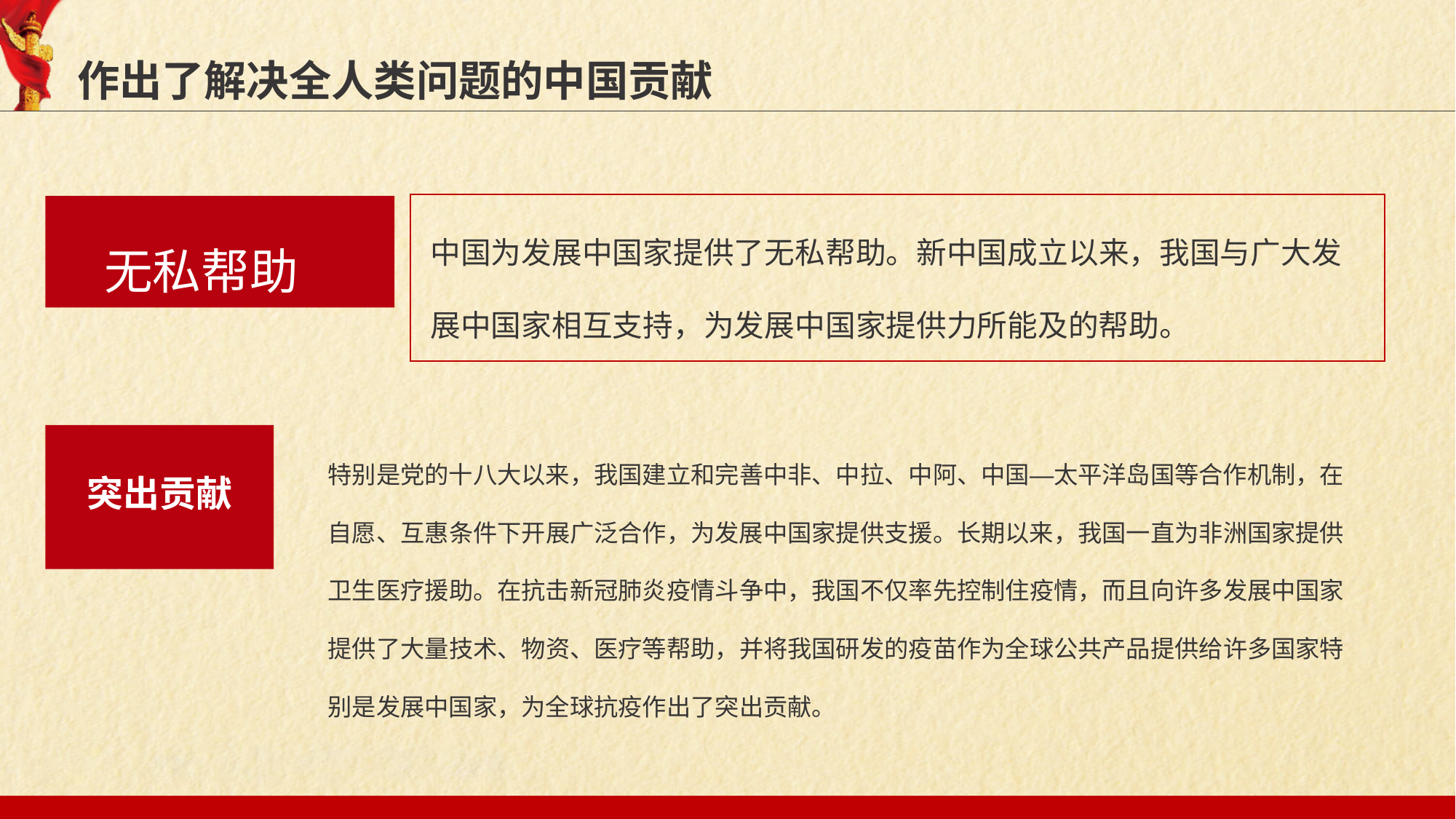

作出了解决全人类问题的中国贡献
无私帮助

中国为发展中国家提供了无私帮助。新中国成立以来，我国与广大发展中国家相互支持，为发展中国家提供力所能及的帮助。

突出贡献
特别是党的十八大以来，我国建立和完善中非、中拉、中阿、中国—太平洋岛国等合作机制，在自愿、互惠条件下开展广泛合作，为发展中国家提供支援。长期以来，我国一直为非洲国家提供卫生医疗援助。在抗击新冠肺炎疫情斗争中，我国不仅率先控制住疫情，而且向许多发展中国家提供了大量技术、物资、医疗等帮助，并将我国研发的疫苗作为全球公共产品提供给许多国家特别是发展中国家，为全球抗疫作出了突出贡献。